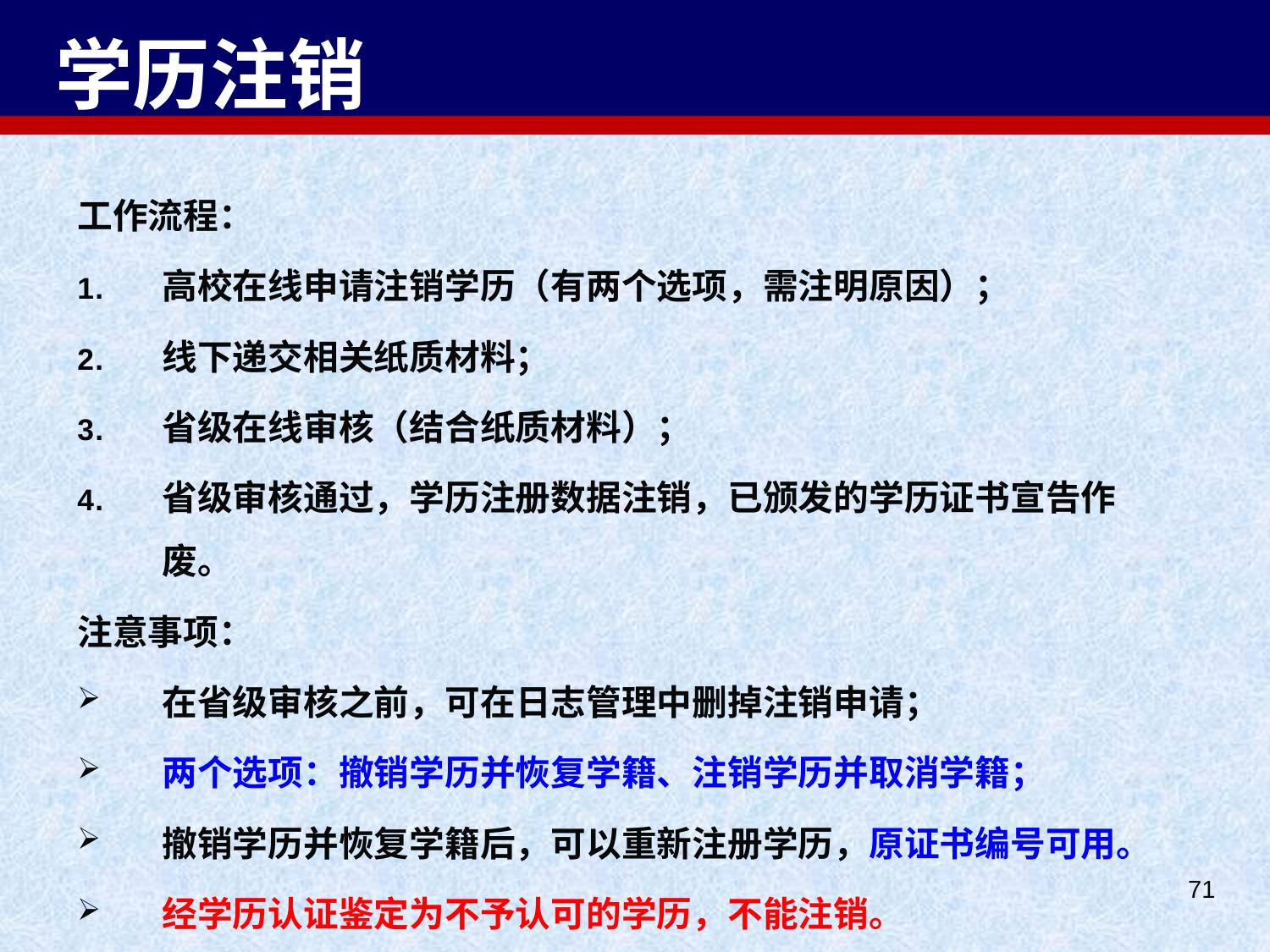

# 学历注销
工作流程：
高校在线申请注销学历（有两个选项，需注明原因）；
线下递交相关纸质材料；
省级在线审核（结合纸质材料）；
省级审核通过，学历注册数据注销，已颁发的学历证书宣告作废。
注意事项：
在省级审核之前，可在日志管理中删掉注销申请；
两个选项：撤销学历并恢复学籍、注销学历并取消学籍；
撤销学历并恢复学籍后，可以重新注册学历，原证书编号可用。
经学历认证鉴定为不予认可的学历，不能注销。
71